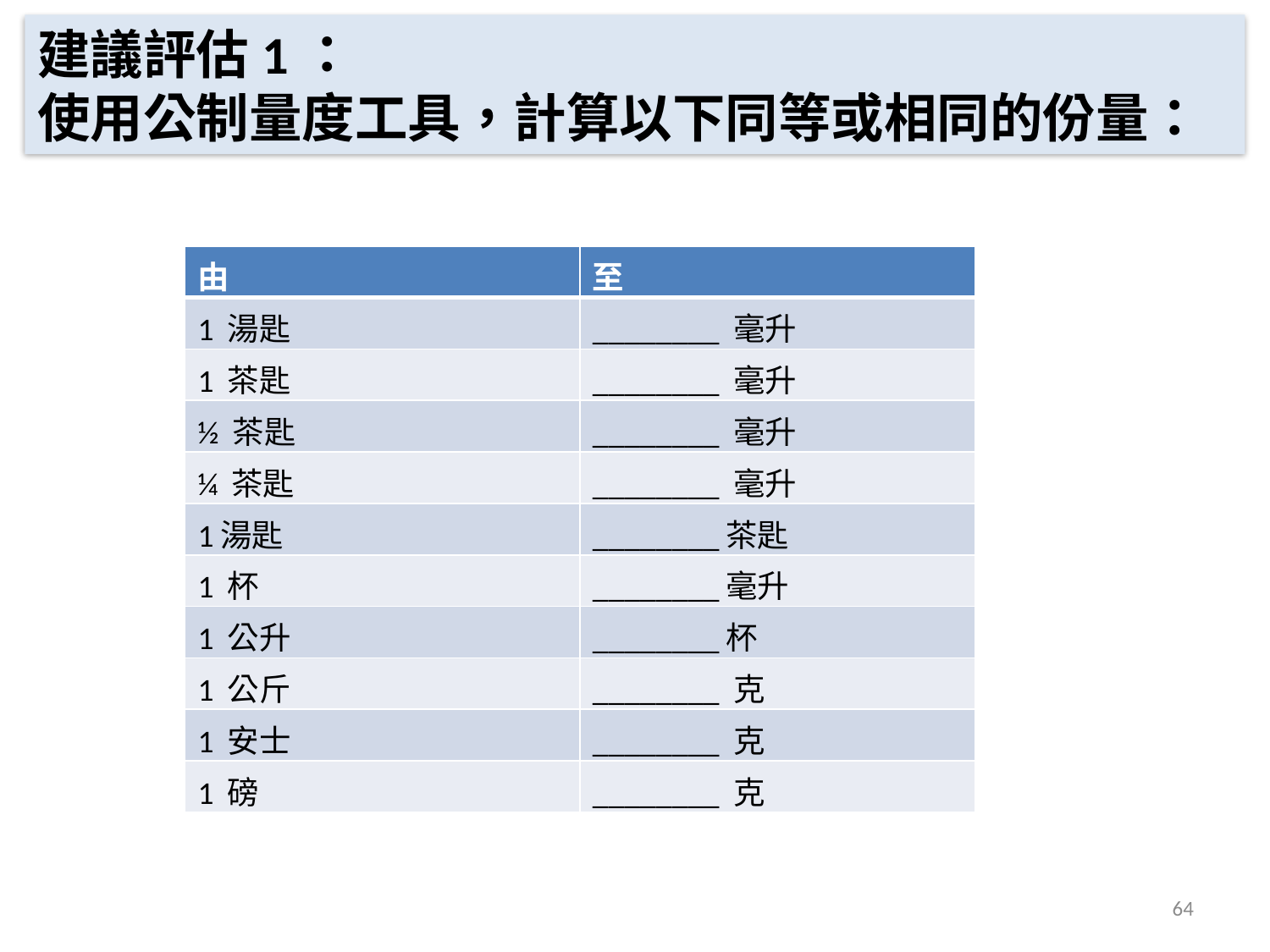

建議評估1：
使用公制量度工具，計算以下同等或相同的份量：
| 由 | 至 |
| --- | --- |
| 1 湯匙 | \_\_\_\_\_\_\_\_ 毫升 |
| 1 茶匙 | \_\_\_\_\_\_\_\_ 毫升 |
| ½ 茶匙 | \_\_\_\_\_\_\_\_ 毫升 |
| ¼ 茶匙 | \_\_\_\_\_\_\_\_ 毫升 |
| 1湯匙 | \_\_\_\_\_\_\_\_茶匙 |
| 1 杯 | \_\_\_\_\_\_\_\_毫升 |
| 1 公升 | \_\_\_\_\_\_\_\_杯 |
| 1 公斤 | \_\_\_\_\_\_\_\_ 克 |
| 1 安士 | \_\_\_\_\_\_\_\_ 克 |
| 1 磅 | \_\_\_\_\_\_\_\_ 克 |
64